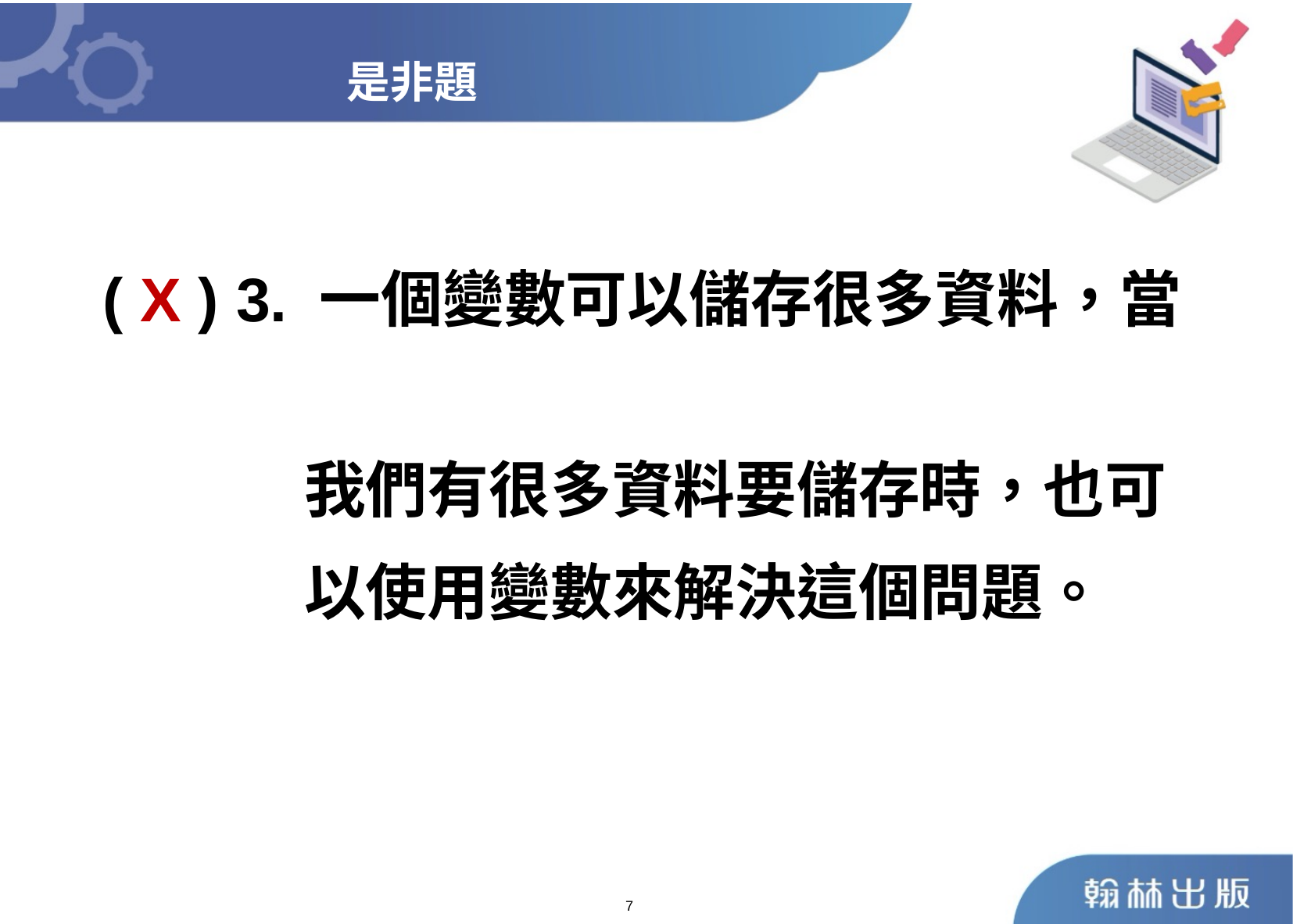

是非題
	( X ) 3. 一個變數可以儲存很多資料，當
               我們有很多資料要儲存時，也可
               以使用變數來解決這個問題。
7